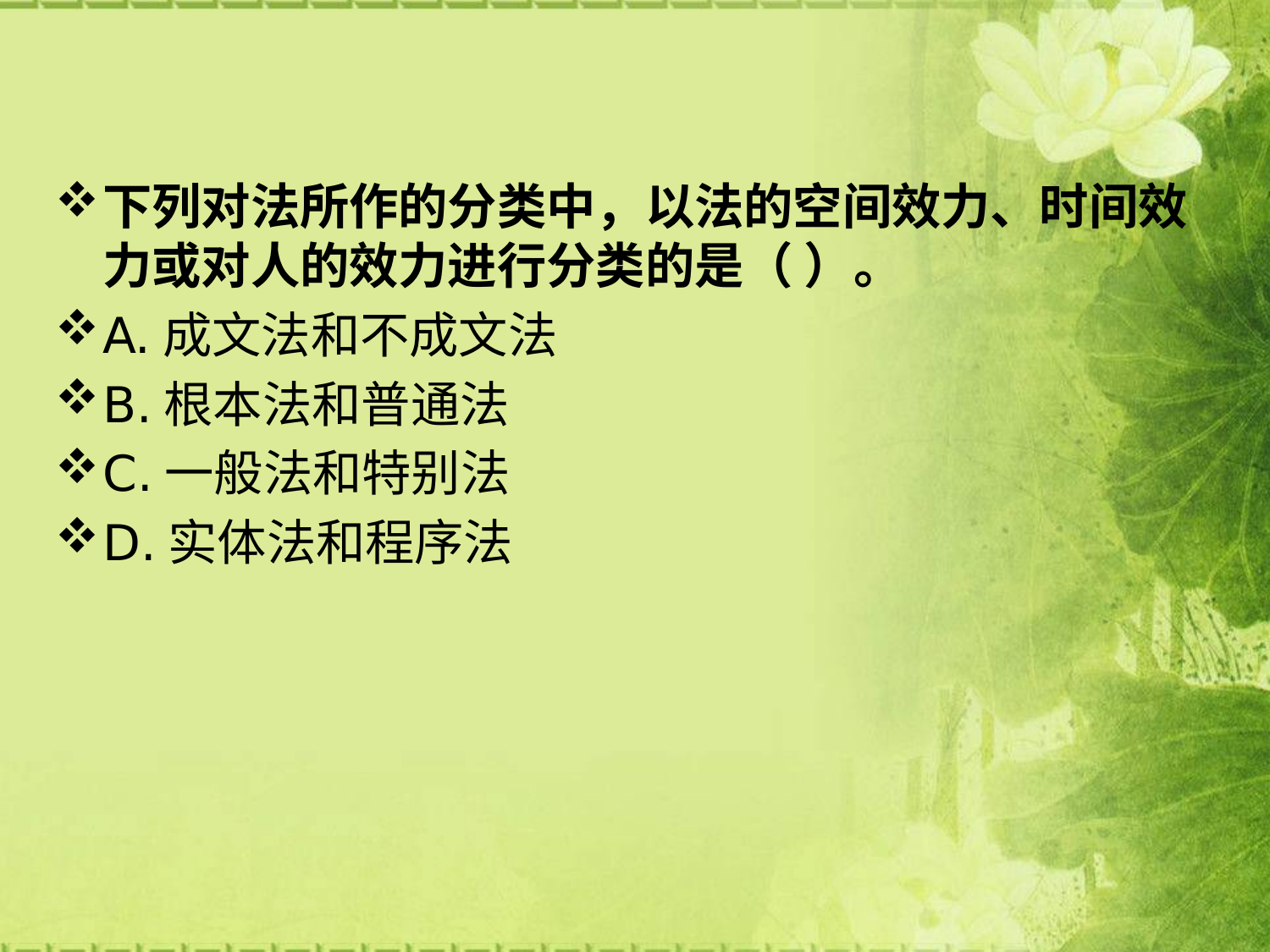

#
下列对法所作的分类中，以法的空间效力、时间效力或对人的效力进行分类的是（ ）。
A.成文法和不成文法
B.根本法和普通法
C.一般法和特别法
D.实体法和程序法